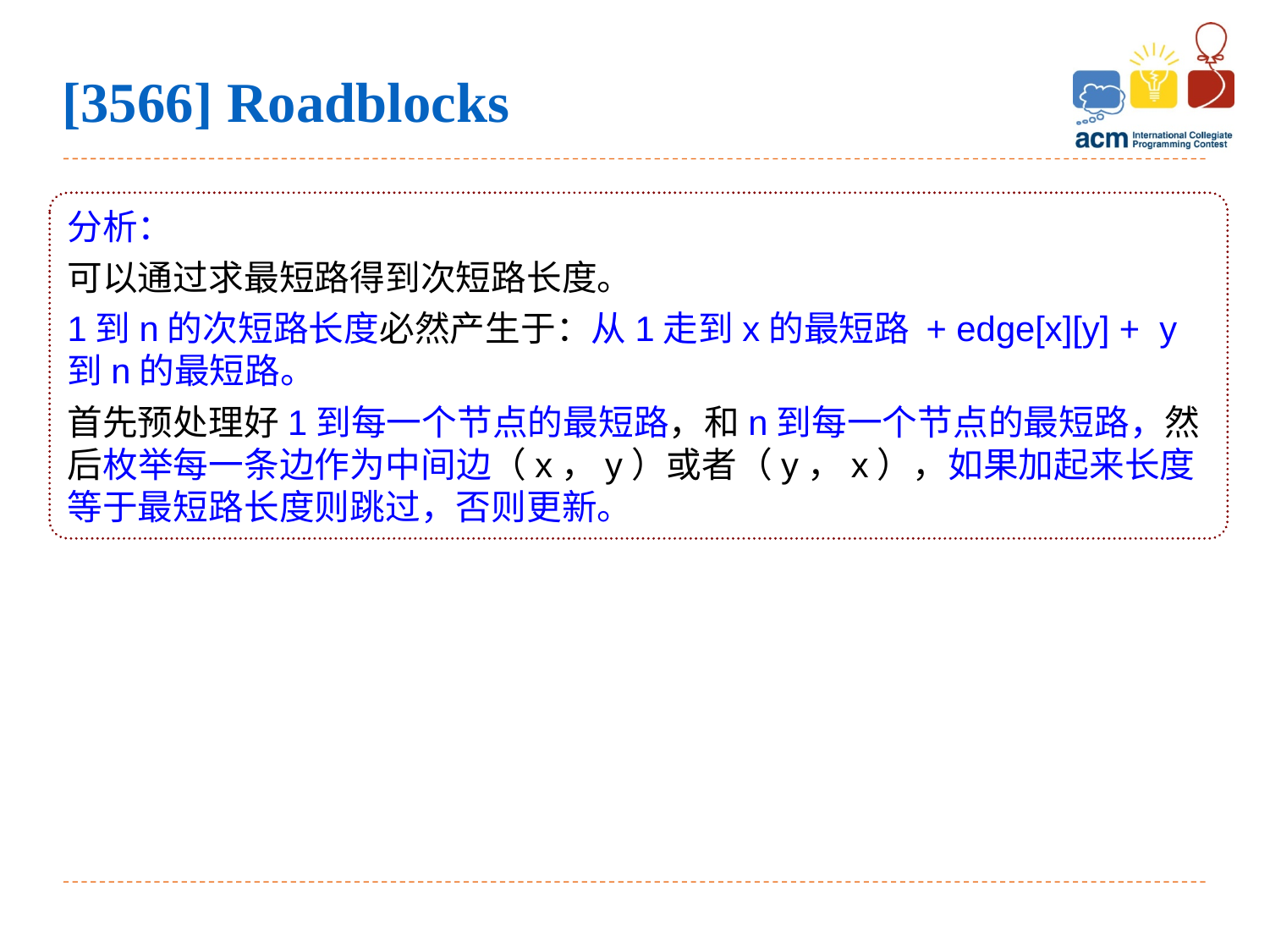

[3566] Roadblocks
分析：
可以通过求最短路得到次短路长度。
1到n的次短路长度必然产生于：从1走到x的最短路 + edge[x][y] +  y到n的最短路。
首先预处理好1到每一个节点的最短路，和n到每一个节点的最短路，然后枚举每一条边作为中间边（x，y）或者（y，x），如果加起来长度等于最短路长度则跳过，否则更新。